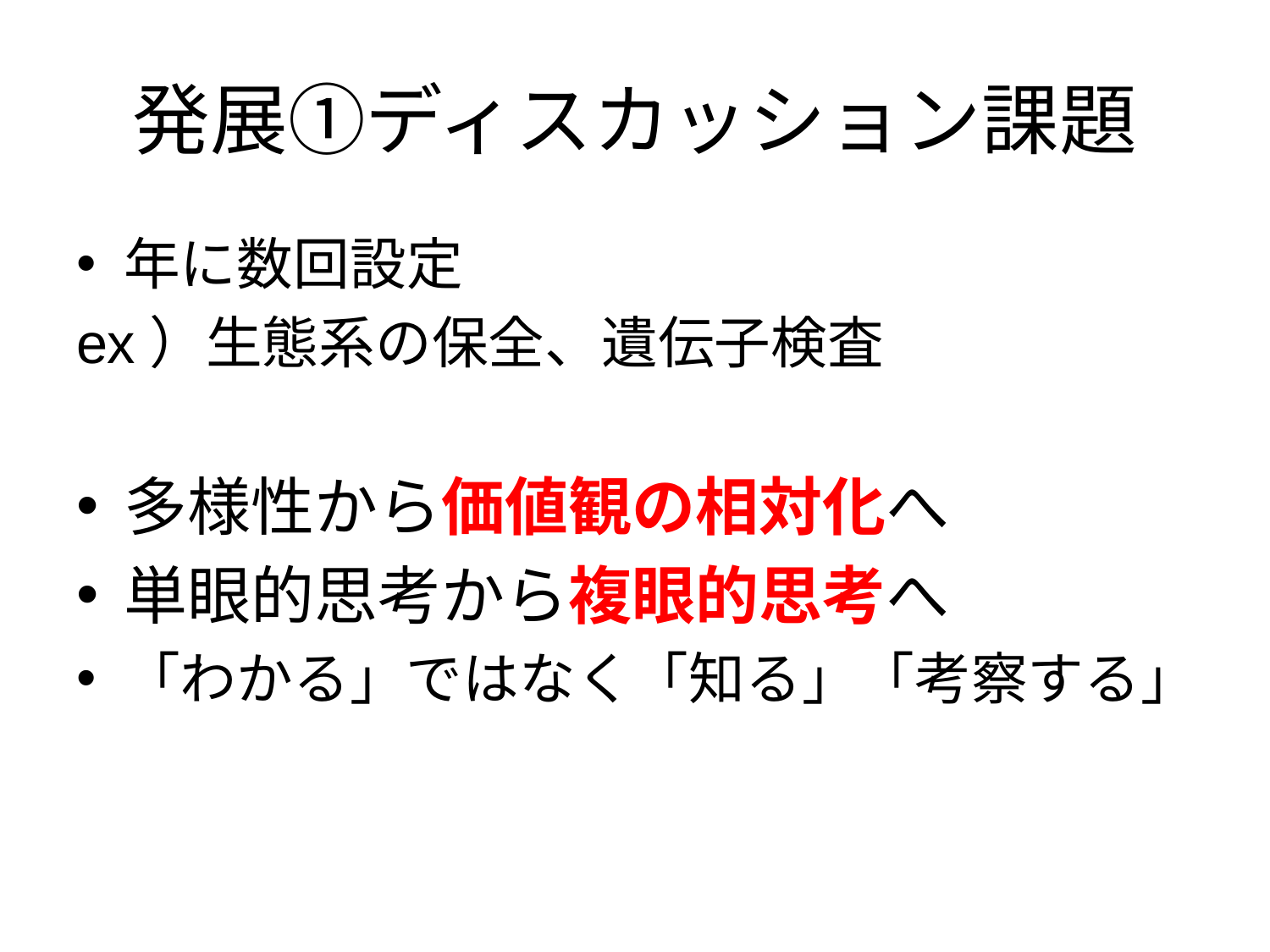

# 発展①ディスカッション課題
年に数回設定
ex）生態系の保全、遺伝子検査

多様性から価値観の相対化へ
単眼的思考から複眼的思考へ
「わかる」ではなく「知る」「考察する」